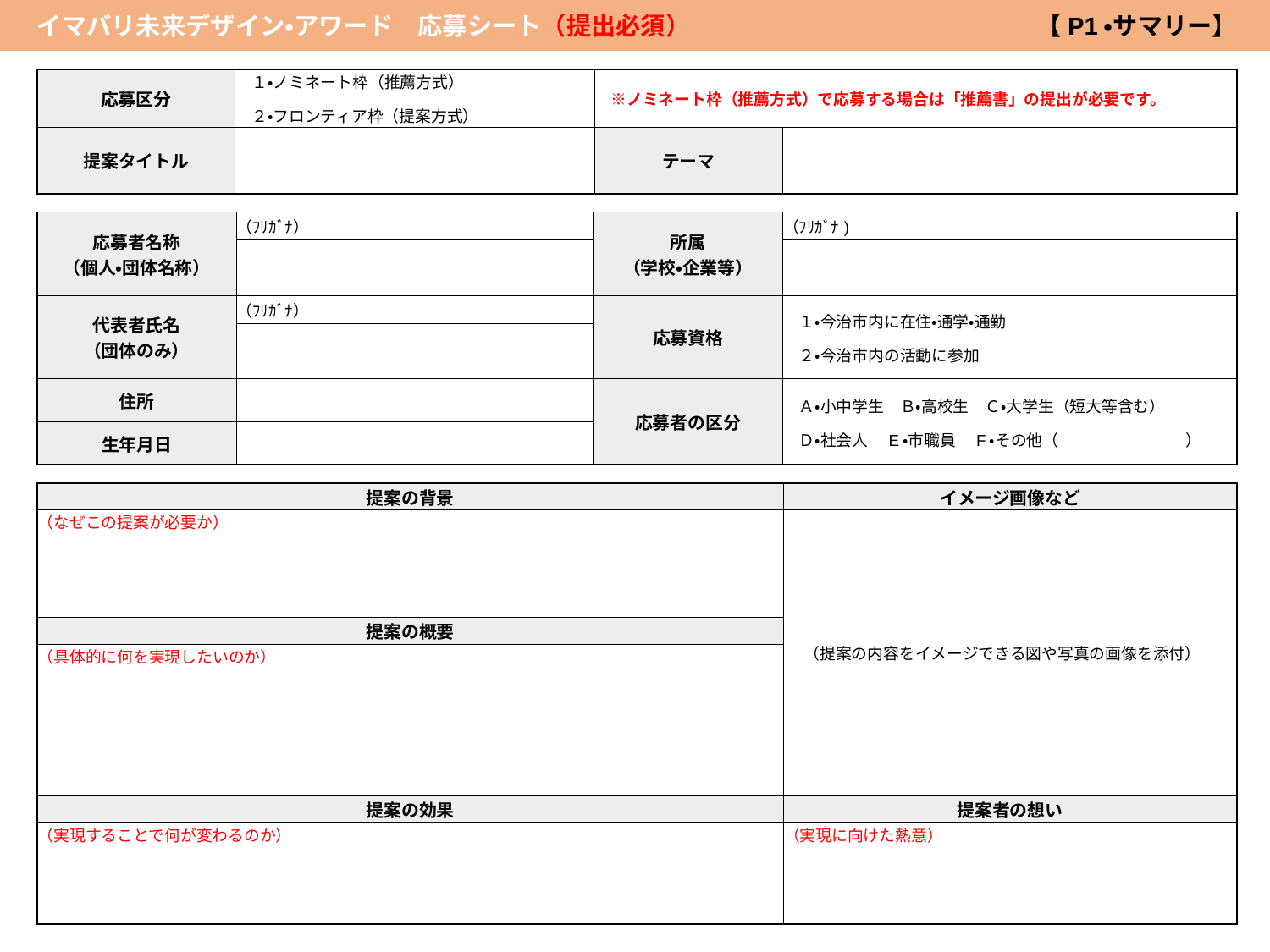

イマバリ未来デザイン・アワード　応募シート（提出必須）　　　　　　　　　　　　　　【P1・サマリー】
| 応募区分 | １・ノミネート枠（推薦方式） 　２・フロンティア枠（提案方式） | ※ノミネート枠（推薦方式）で応募する場合は「推薦書」の提出が必要です。 |  |
| --- | --- | --- | --- |
| 提案タイトル |  | テーマ |  |
| 応募者名称 （個人・団体名称） | （ﾌﾘｶﾞﾅ） | 所属 （学校・企業等） | （ﾌﾘｶﾞﾅ) |
| --- | --- | --- | --- |
|  |  |  |  |
| 代表者氏名 （団体のみ） | （ﾌﾘｶﾞﾅ） | 応募資格 | １・今治市内に在住・通学・通勤 　２・今治市内の活動に参加 |
|  |  |  |  |
| 住所 |  | 応募者の区分 | Ａ・小中学生　Ｂ・高校生　Ｃ・大学生（短大等含む） 　Ｄ・社会人　E・市職員　F・その他（　　　　　　　　） |
| 生年月日 |  |  |  |
| 提案の背景 | イメージ画像など |
| --- | --- |
| （なぜこの提案が必要か） | （提案の内容をイメージできる図や写真の画像を添付） |
| 提案の概要 |  |
| （具体的に何を実現したいのか） |  |
| 提案の効果 | 提案者の想い |
| （実現することで何が変わるのか） | （実現に向けた熱意） |